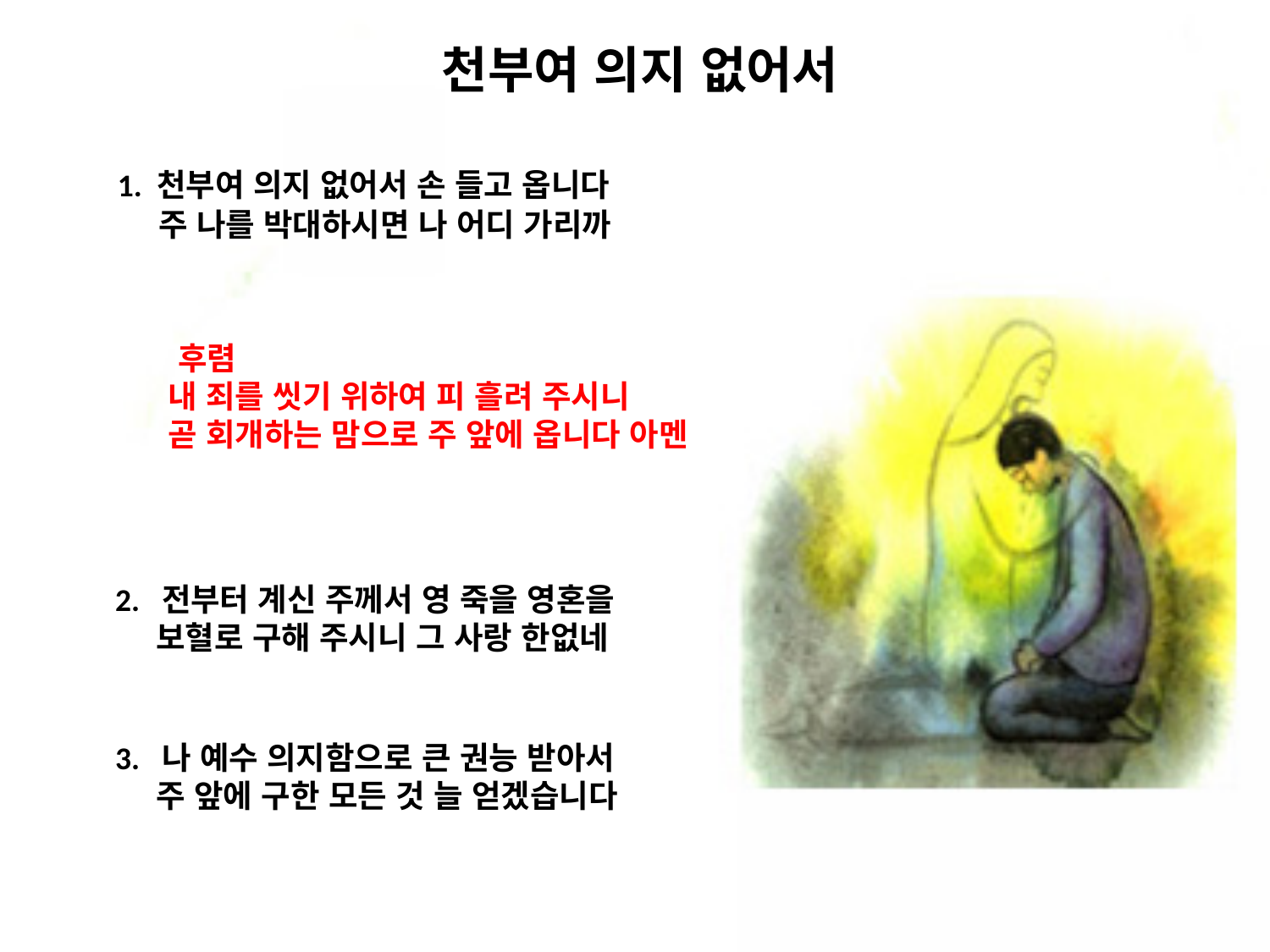

# 천부여 의지 없어서
 1. 천부여 의지 없어서 손 들고 옵니다
  주 나를 박대하시면 나 어디 가리까

       후렴
     내 죄를 씻기 위하여 피 흘려 주시니
     곧 회개하는 맘으로 주 앞에 옵니다 아멘

 2.  전부터 계신 주께서 영 죽을 영혼을
보혈로 구해 주시니 그 사랑 한없네
 3.  나 예수 의지함으로 큰 권능 받아서
주 앞에 구한 모든 것 늘 얻겠습니다